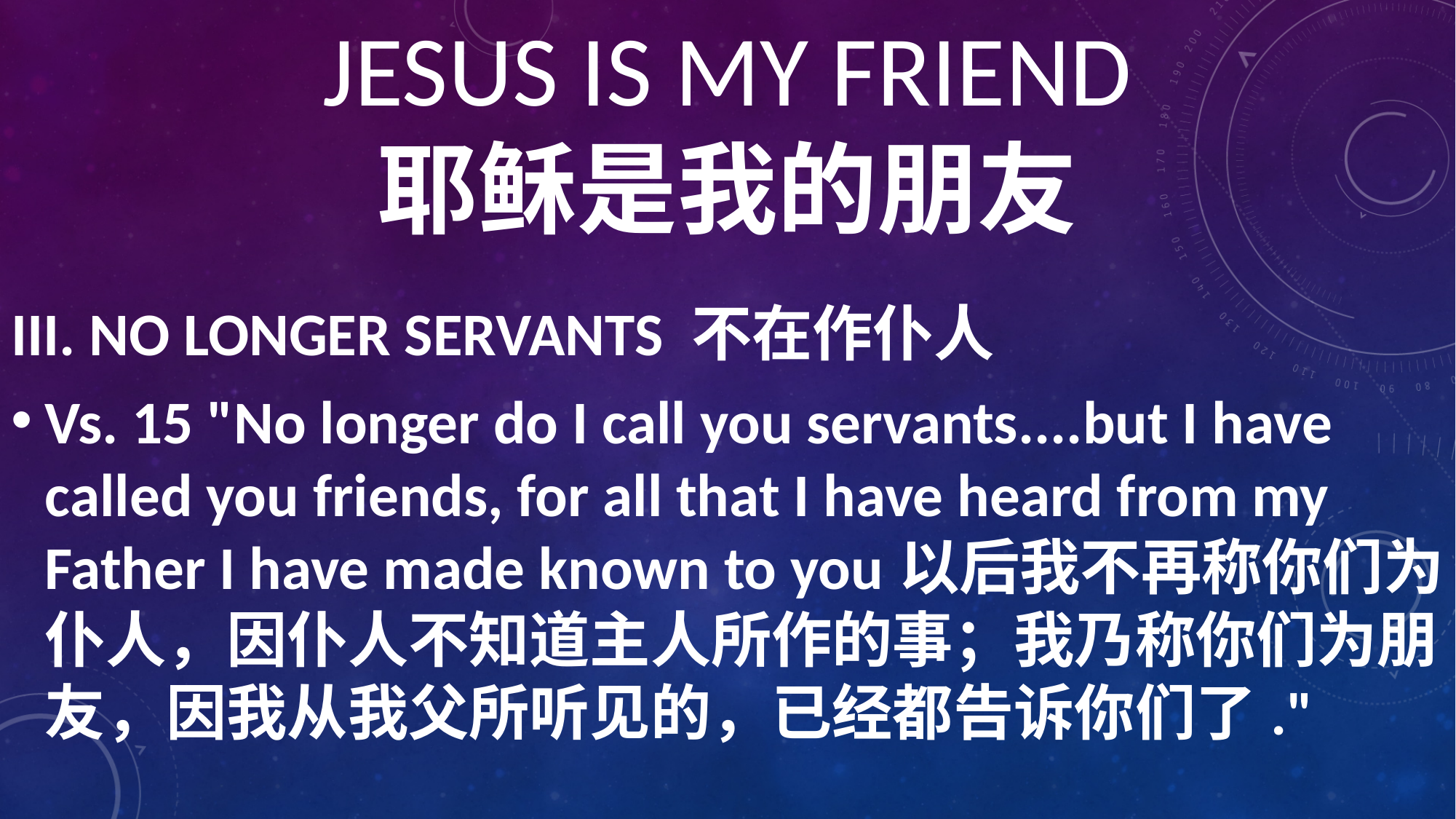

# JESUS IS MY FRIEND 耶稣是我的朋友
III. NO LONGER SERVANTS 不在作仆人
Vs. 15 "No longer do I call you servants....but I have called you friends, for all that I have heard from my Father I have made known to you以后我不再称你们为仆人，因仆人不知道主人所作的事；我乃称你们为朋友，因我从我父所听见的，已经都告诉你们了."